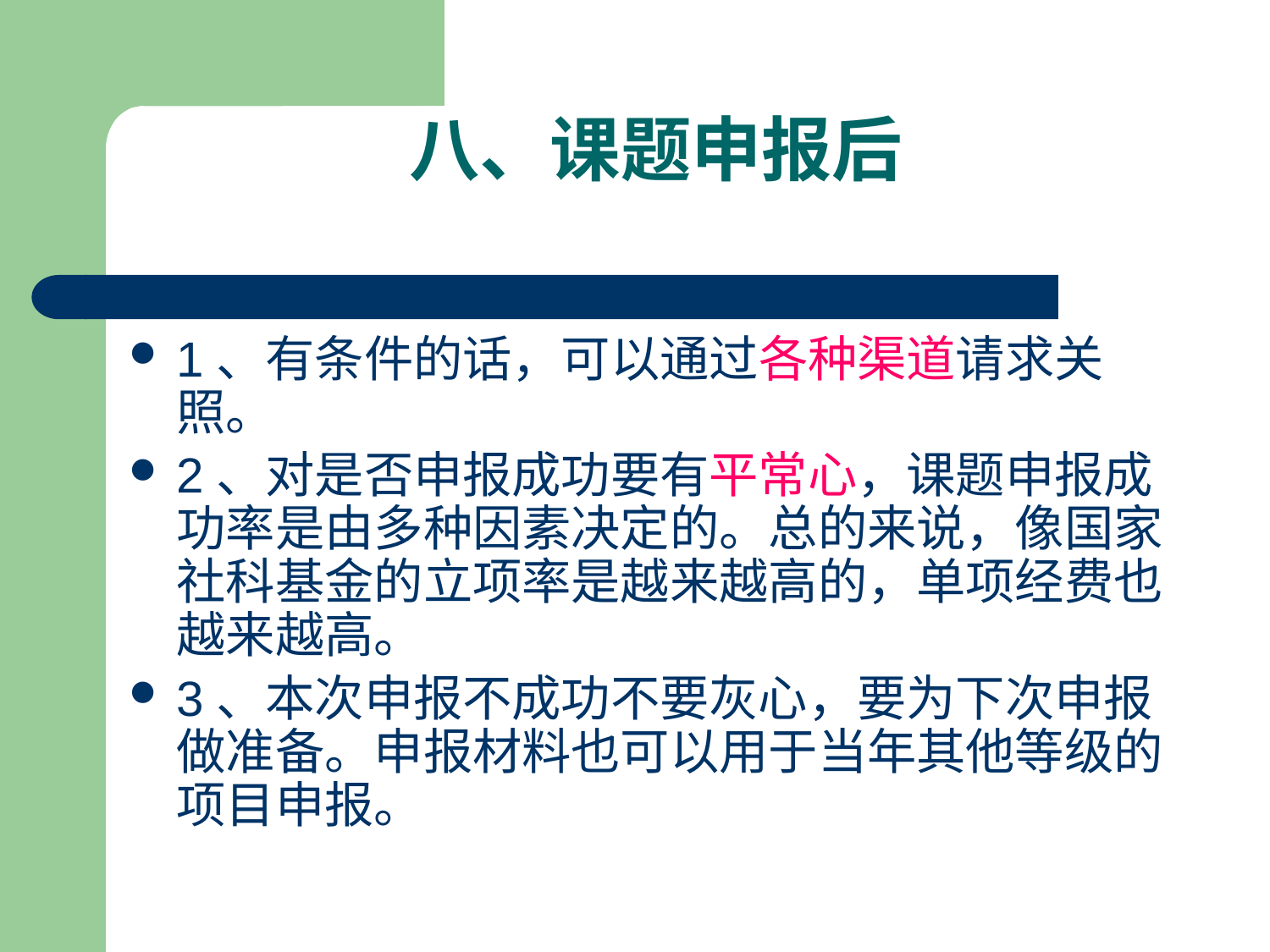

# 八、课题申报后
1、有条件的话，可以通过各种渠道请求关照。
2、对是否申报成功要有平常心，课题申报成功率是由多种因素决定的。总的来说，像国家社科基金的立项率是越来越高的，单项经费也越来越高。
3、本次申报不成功不要灰心，要为下次申报做准备。申报材料也可以用于当年其他等级的项目申报。